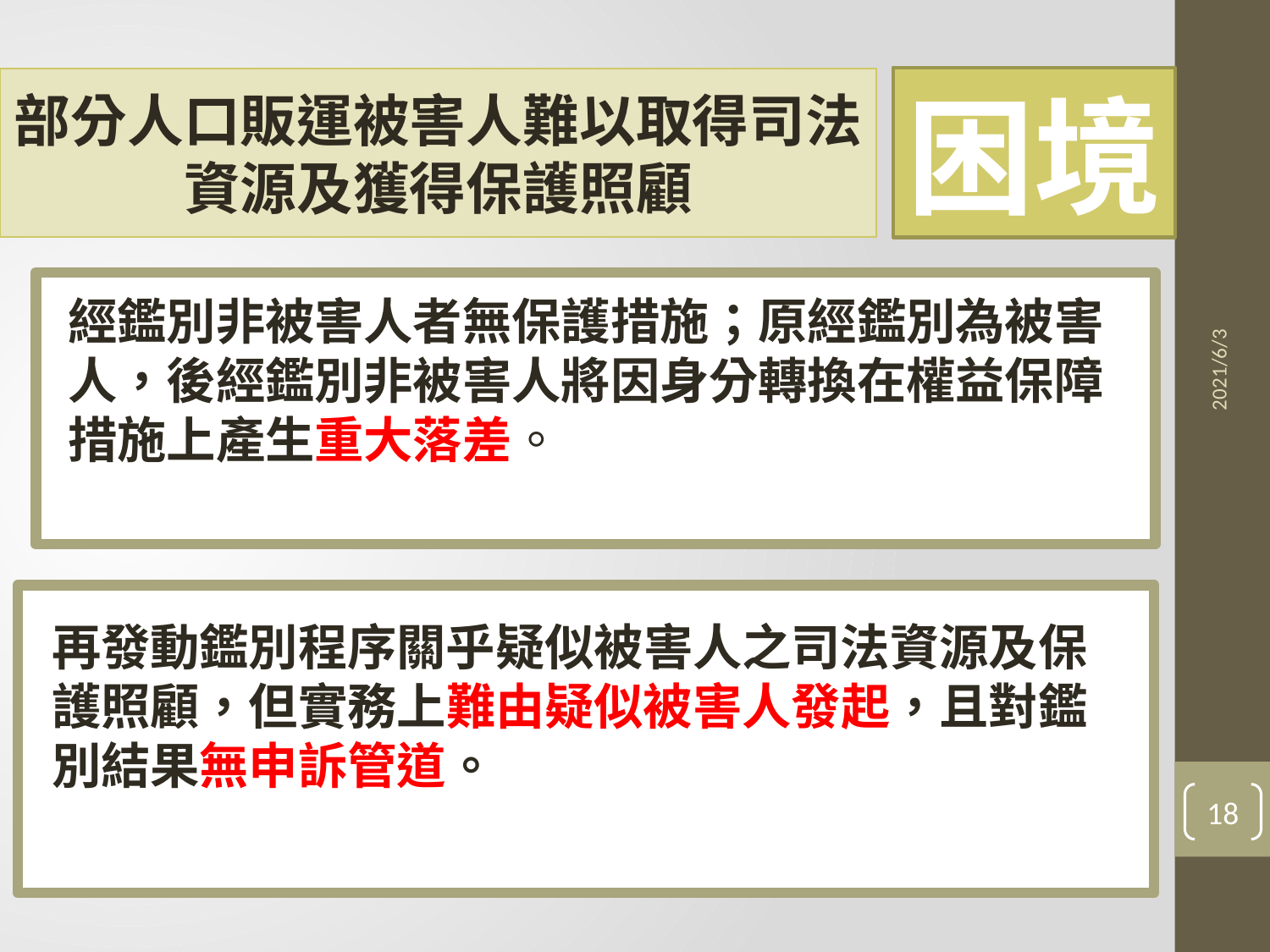

困境
部分人口販運被害人難以取得司法資源及獲得保護照顧
2021/6/3

經鑑別非被害人者無保護措施；原經鑑別為被害人，後經鑑別非被害人將因身分轉換在權益保障措施上產生重大落差。

再發動鑑別程序關乎疑似被害人之司法資源及保護照顧，但實務上難由疑似被害人發起，且對鑑別結果無申訴管道。
18